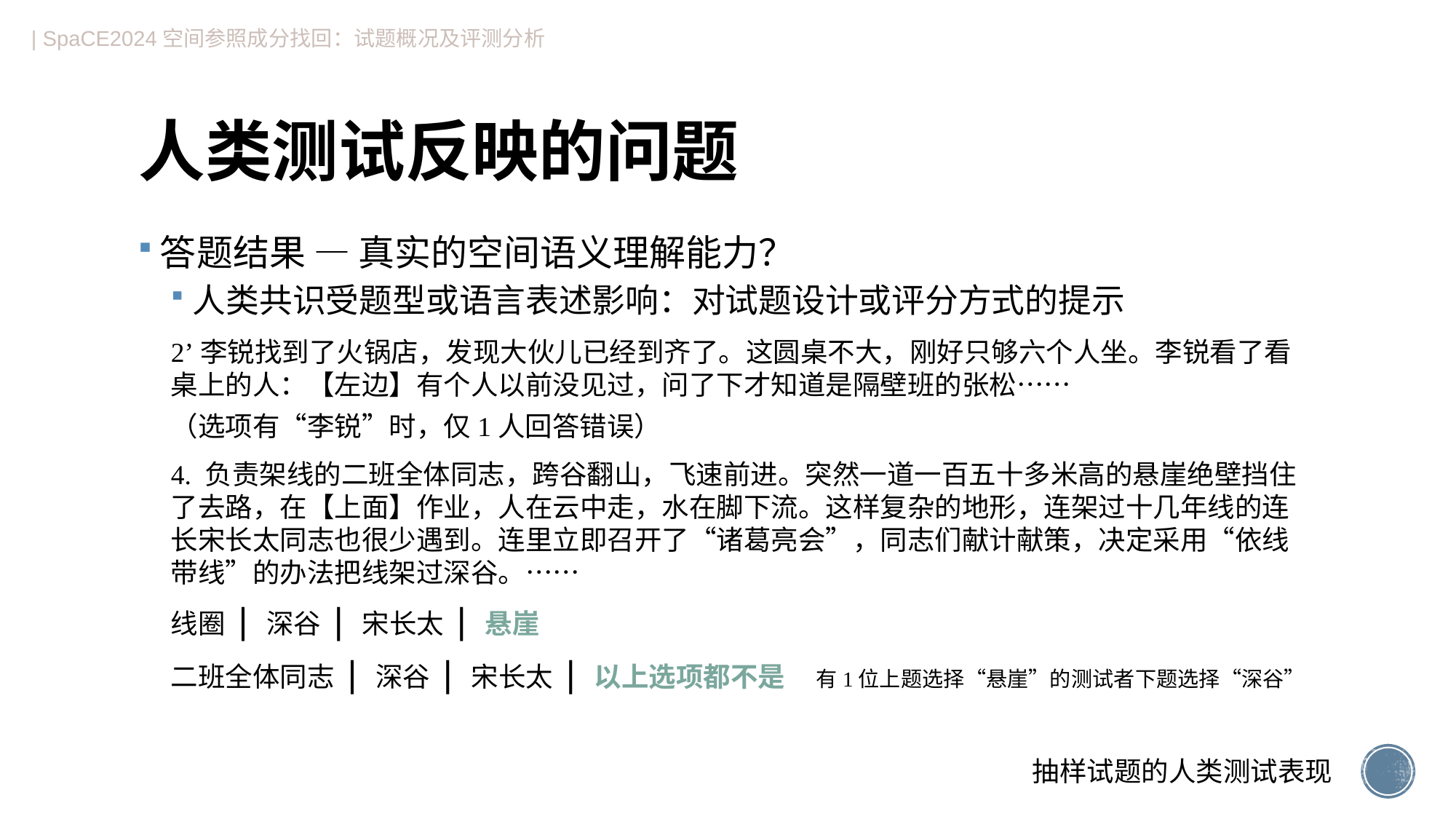

| SpaCE2024空间参照成分找回：试题概况及评测分析
# 人类测试反映的问题
答题结果 — 真实的空间语义理解能力？
人类共识受题型或语言表述影响：对试题设计或评分方式的提示
2’李锐找到了火锅店，发现大伙儿已经到齐了。这圆桌不大，刚好只够六个人坐。李锐看了看桌上的人：【左边】有个人以前没见过，问了下才知道是隔壁班的张松……
（选项有“李锐”时，仅1人回答错误）
4. 负责架线的二班全体同志，跨谷翻山，飞速前进。突然一道一百五十多米高的悬崖绝壁挡住了去路，在【上面】作业，人在云中走，水在脚下流。这样复杂的地形，连架过十几年线的连长宋长太同志也很少遇到。连里立即召开了“诸葛亮会”，同志们献计献策，决定采用“依线带线”的办法把线架过深谷。……
线圈 | 深谷 | 宋长太 | 悬崖
二班全体同志 | 深谷 | 宋长太 | 以上选项都不是     有1位上题选择“悬崖”的测试者下题选择“深谷”
抽样试题的人类测试表现